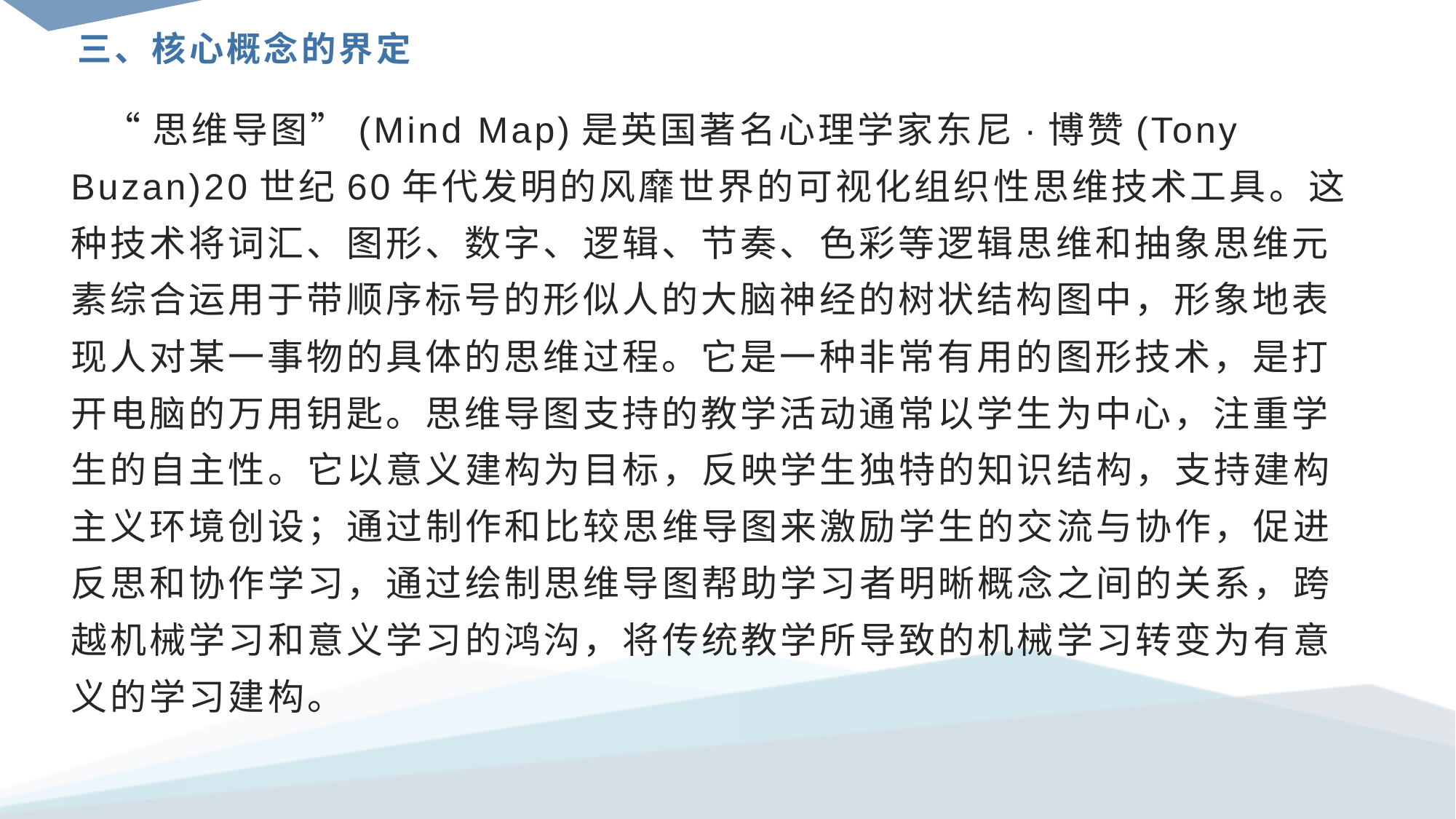

# 三、核心概念的界定
   “思维导图”(Mind Map)是英国著名心理学家东尼·博赞(Tony Buzan)20世纪60年代发明的风靡世界的可视化组织性思维技术工具。这种技术将词汇、图形、数字、逻辑、节奏、色彩等逻辑思维和抽象思维元素综合运用于带顺序标号的形似人的大脑神经的树状结构图中，形象地表现人对某一事物的具体的思维过程。它是一种非常有用的图形技术，是打开电脑的万用钥匙。思维导图支持的教学活动通常以学生为中心，注重学生的自主性。它以意义建构为目标，反映学生独特的知识结构，支持建构主义环境创设；通过制作和比较思维导图来激励学生的交流与协作，促进反思和协作学习，通过绘制思维导图帮助学习者明晰概念之间的关系，跨越机械学习和意义学习的鸿沟，将传统教学所导致的机械学习转变为有意义的学习建构。